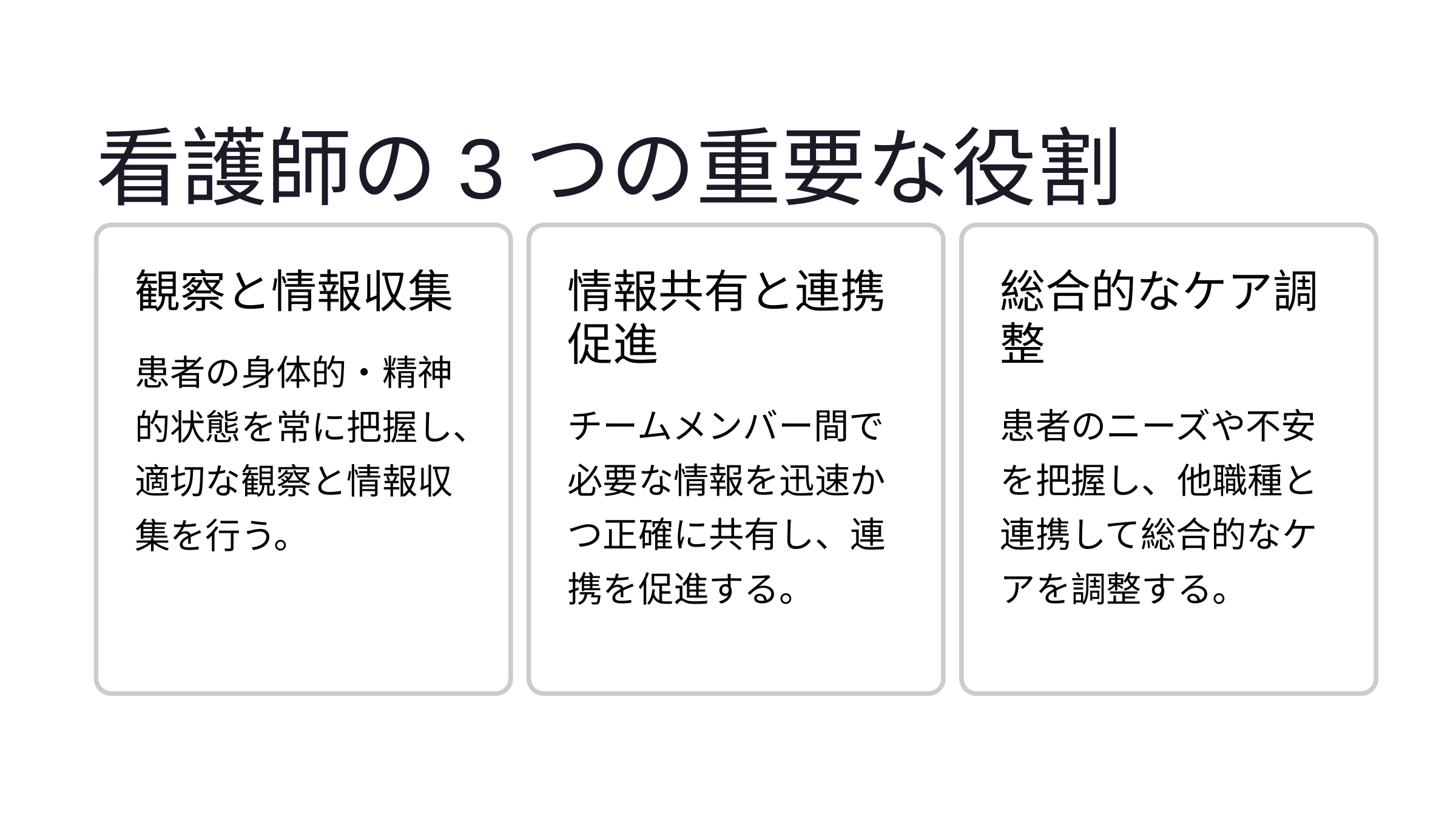

看護師の3つの重要な役割

観察と情報収集
情報共有と連携促進
総合的なケア調整
患者の身体的・精神的状態を常に把握し、適切な観察と情報収集を行う。
チームメンバー間で必要な情報を迅速かつ正確に共有し、連携を促進する。
患者のニーズや不安を把握し、他職種と連携して総合的なケアを調整する。